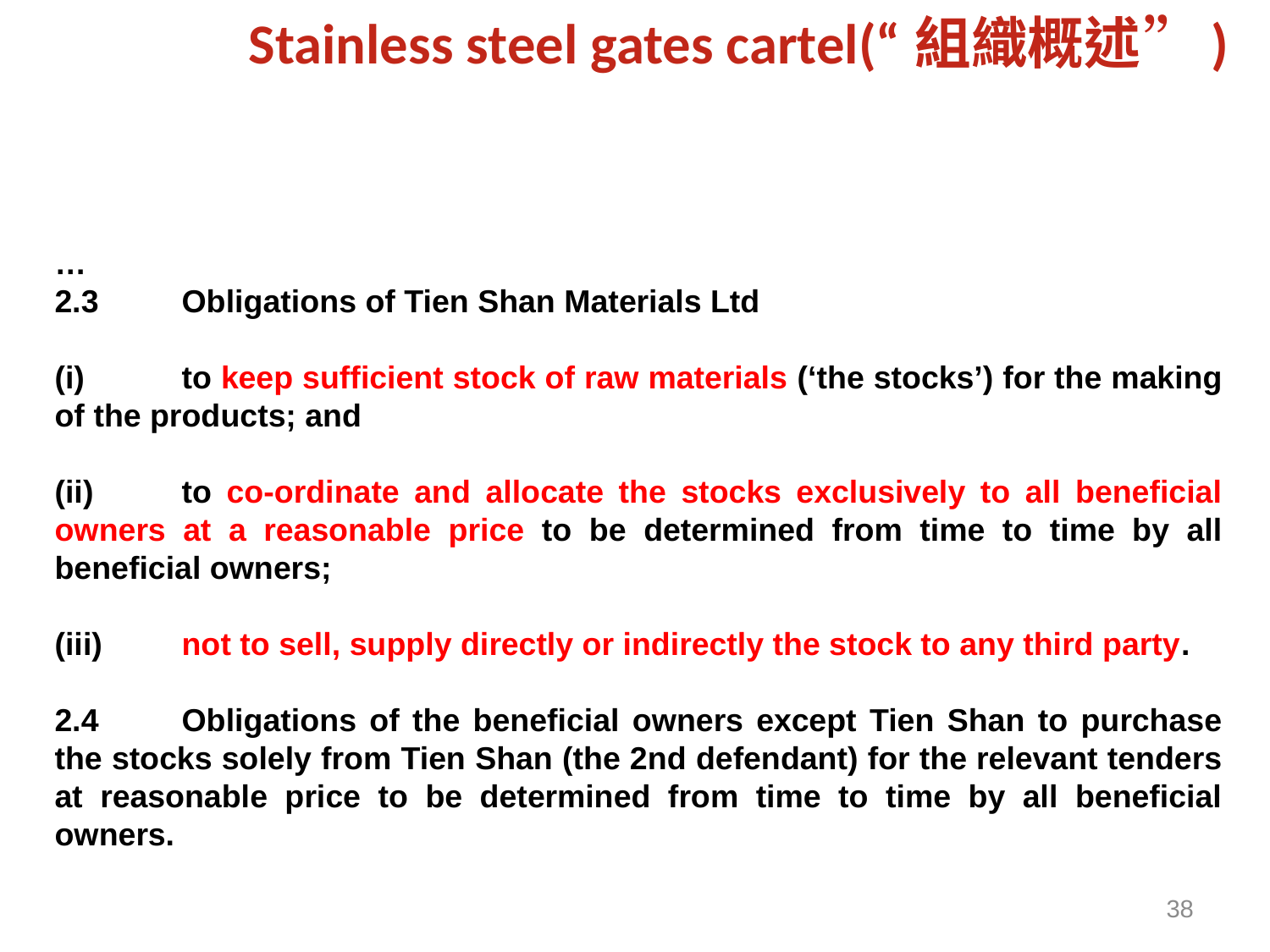

# Stainless steel gates cartel(“組織概述”)

…
2.3 	Obligations of Tien Shan Materials Ltd

(i)	to keep sufficient stock of raw materials (‘the stocks’) for the making of the products; and

(ii)	to co-ordinate and allocate the stocks exclusively to all beneficial owners at a reasonable price to be determined from time to time by all beneficial owners;

(iii)	not to sell, supply directly or indirectly the stock to any third party.

2.4	Obligations of the beneficial owners except Tien Shan to purchase the stocks solely from Tien Shan (the 2nd defendant) for the relevant tenders at reasonable price to be determined from time to time by all beneficial owners.

38